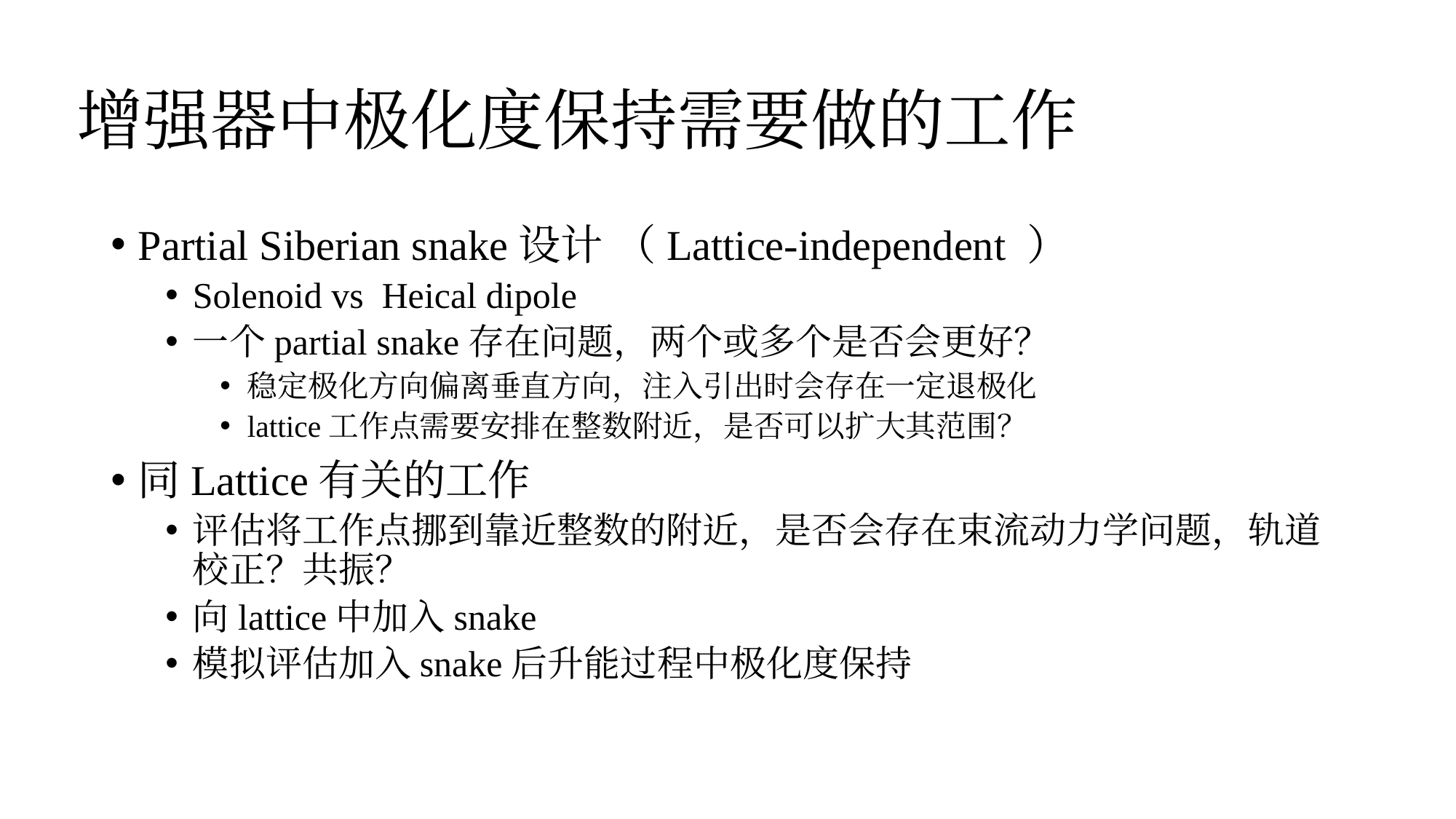

# 增强器中极化度保持需要做的工作
Partial Siberian snake设计 （Lattice-independent ）
Solenoid vs  Heical dipole
一个partial snake存在问题，两个或多个是否会更好？
稳定极化方向偏离垂直方向，注入引出时会存在一定退极化
lattice工作点需要安排在整数附近，是否可以扩大其范围？
同Lattice有关的工作
评估将工作点挪到靠近整数的附近，是否会存在束流动力学问题，轨道校正？共振？
向lattice中加入snake
模拟评估加入snake后升能过程中极化度保持